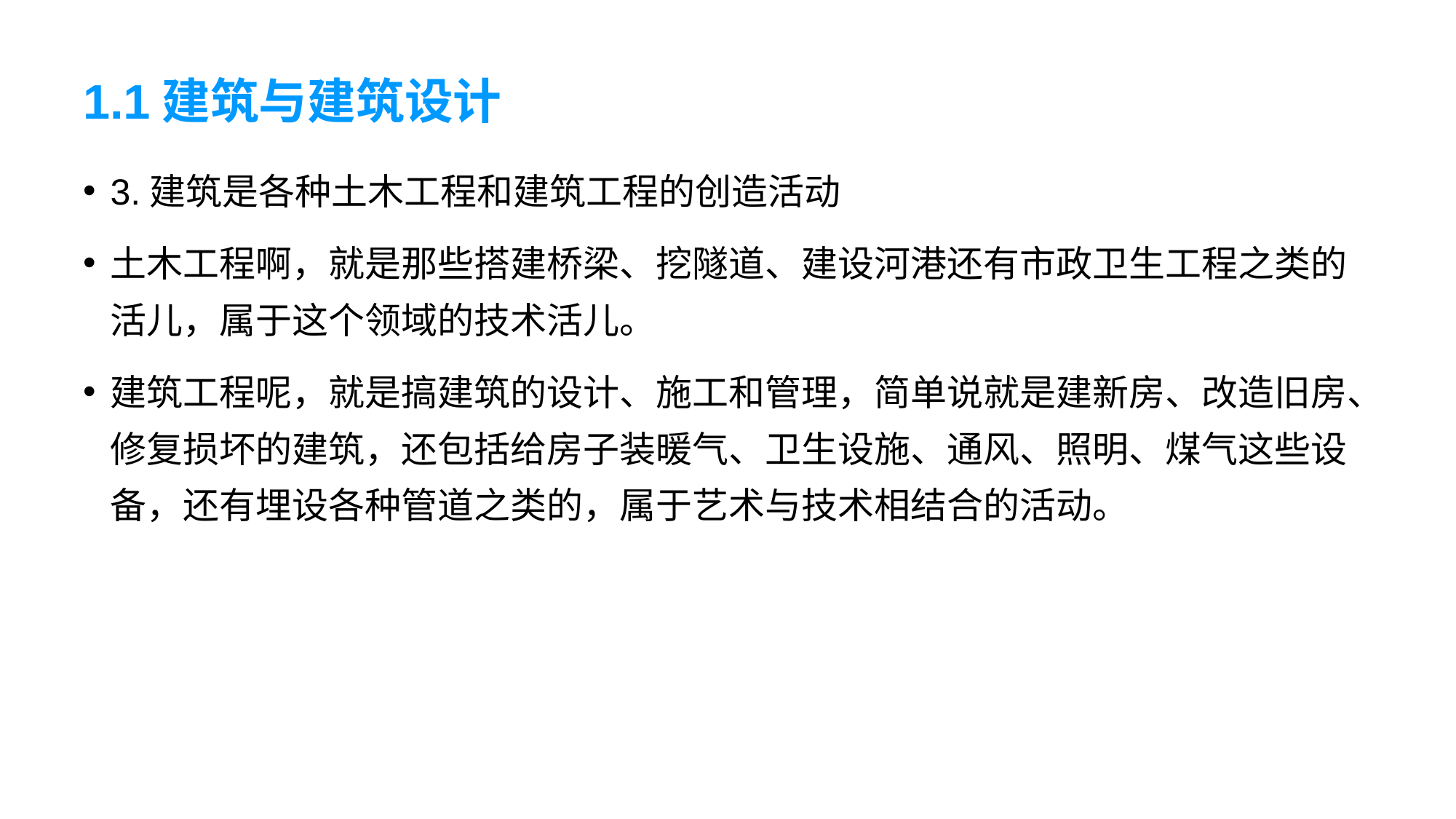

# 1.1建筑与建筑设计
3.建筑是各种土木工程和建筑工程的创造活动
土木工程啊，就是那些搭建桥梁、挖隧道、建设河港还有市政卫生工程之类的活儿，属于这个领域的技术活儿。
建筑工程呢，就是搞建筑的设计、施工和管理，简单说就是建新房、改造旧房、修复损坏的建筑，还包括给房子装暖气、卫生设施、通风、照明、煤气这些设备，还有埋设各种管道之类的，属于艺术与技术相结合的活动。